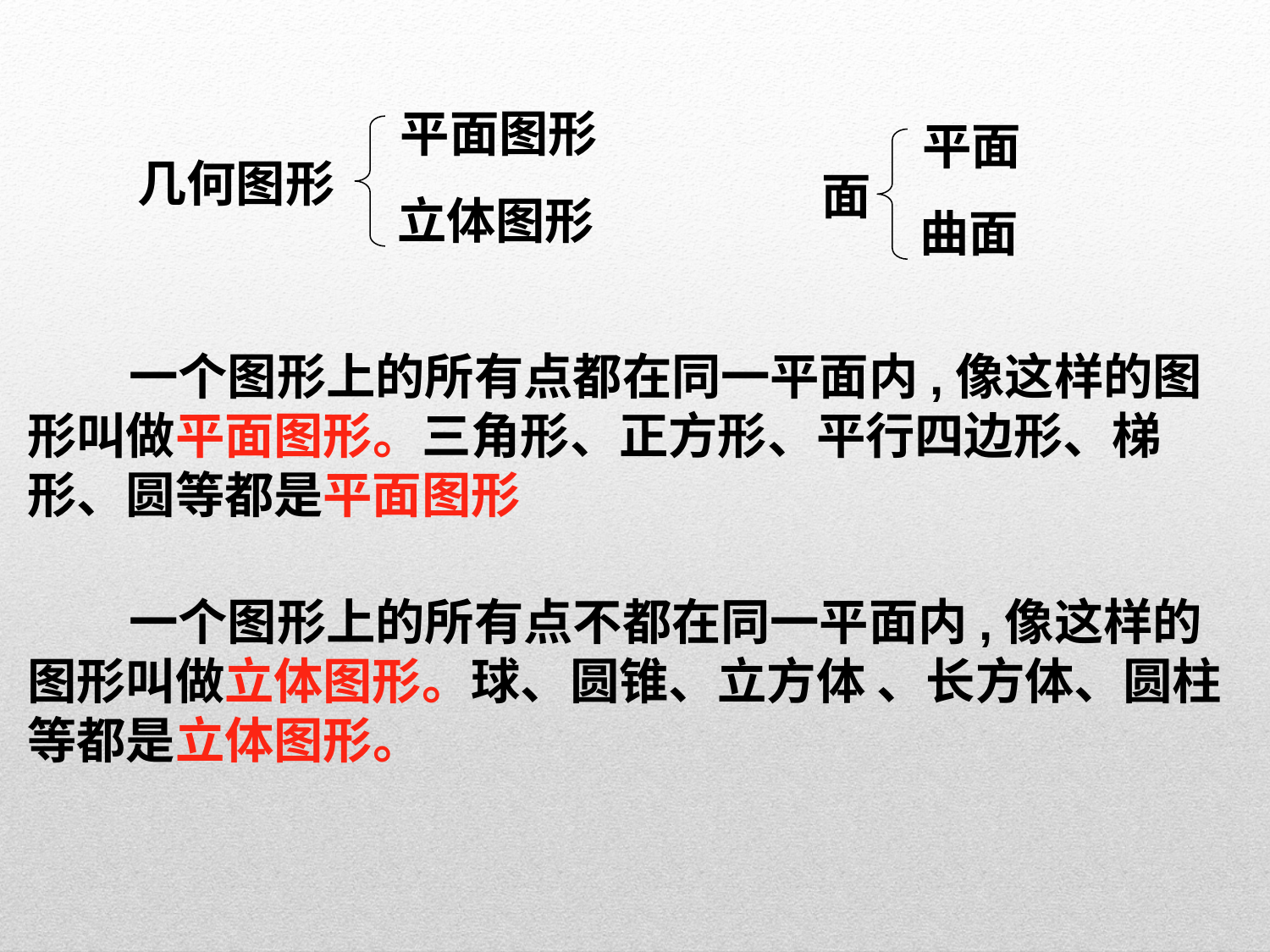

平面图形
平面

几何图形
  面
立体图形
曲面
        一个图形上的所有点都在同一平面内,像这样的图形叫做平面图形。三角形、正方形、平行四边形、梯形、圆等都是平面图形
        一个图形上的所有点不都在同一平面内,像这样的图形叫做立体图形。球、圆锥、立方体 、长方体、圆柱等都是立体图形。